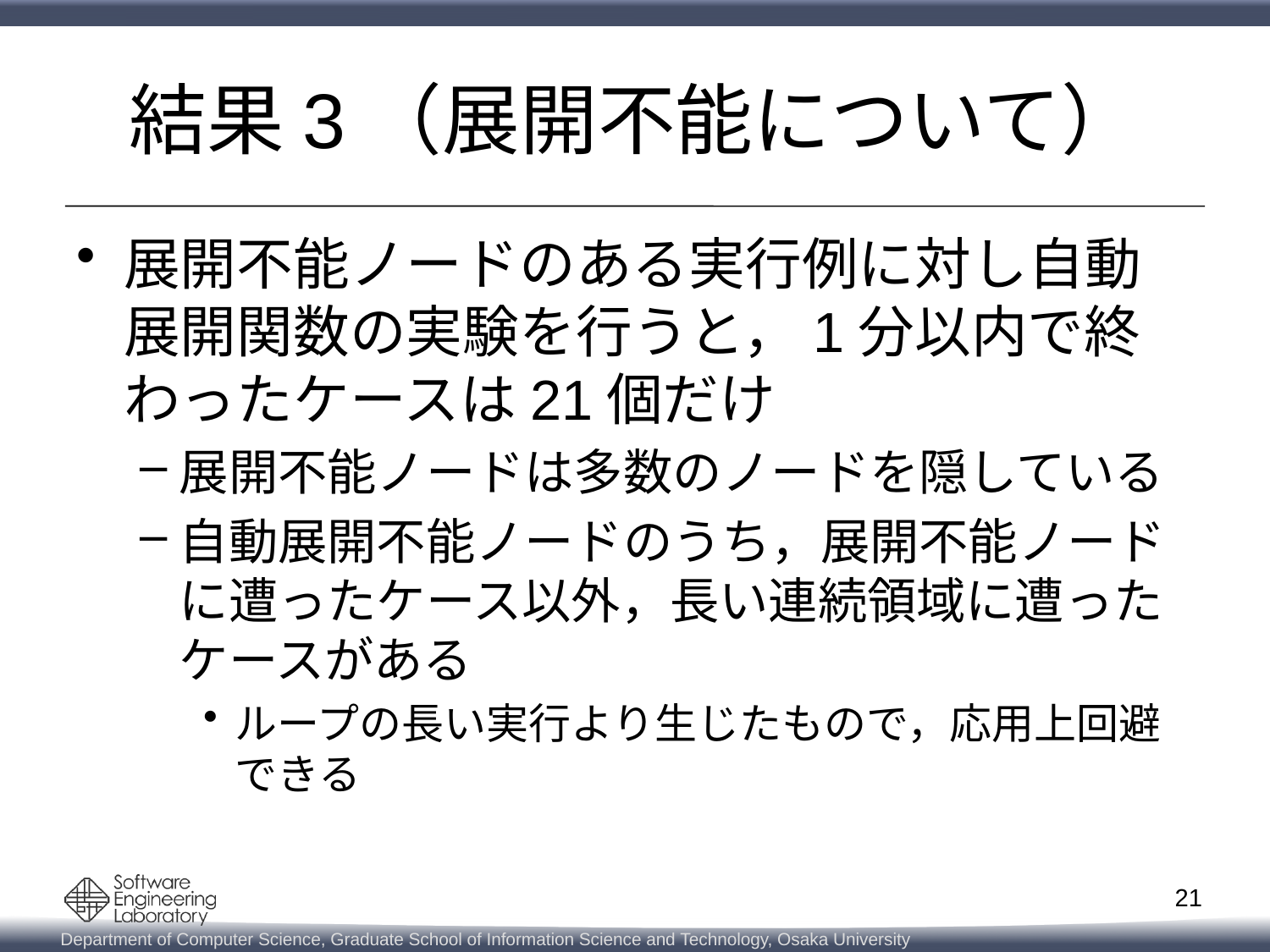

# 結果3（展開不能について）
展開不能ノードのある実行例に対し自動展開関数の実験を行うと，1分以内で終わったケースは21個だけ
展開不能ノードは多数のノードを隠している
自動展開不能ノードのうち，展開不能ノードに遭ったケース以外，長い連続領域に遭ったケースがある
ループの長い実行より生じたもので，応用上回避できる

21